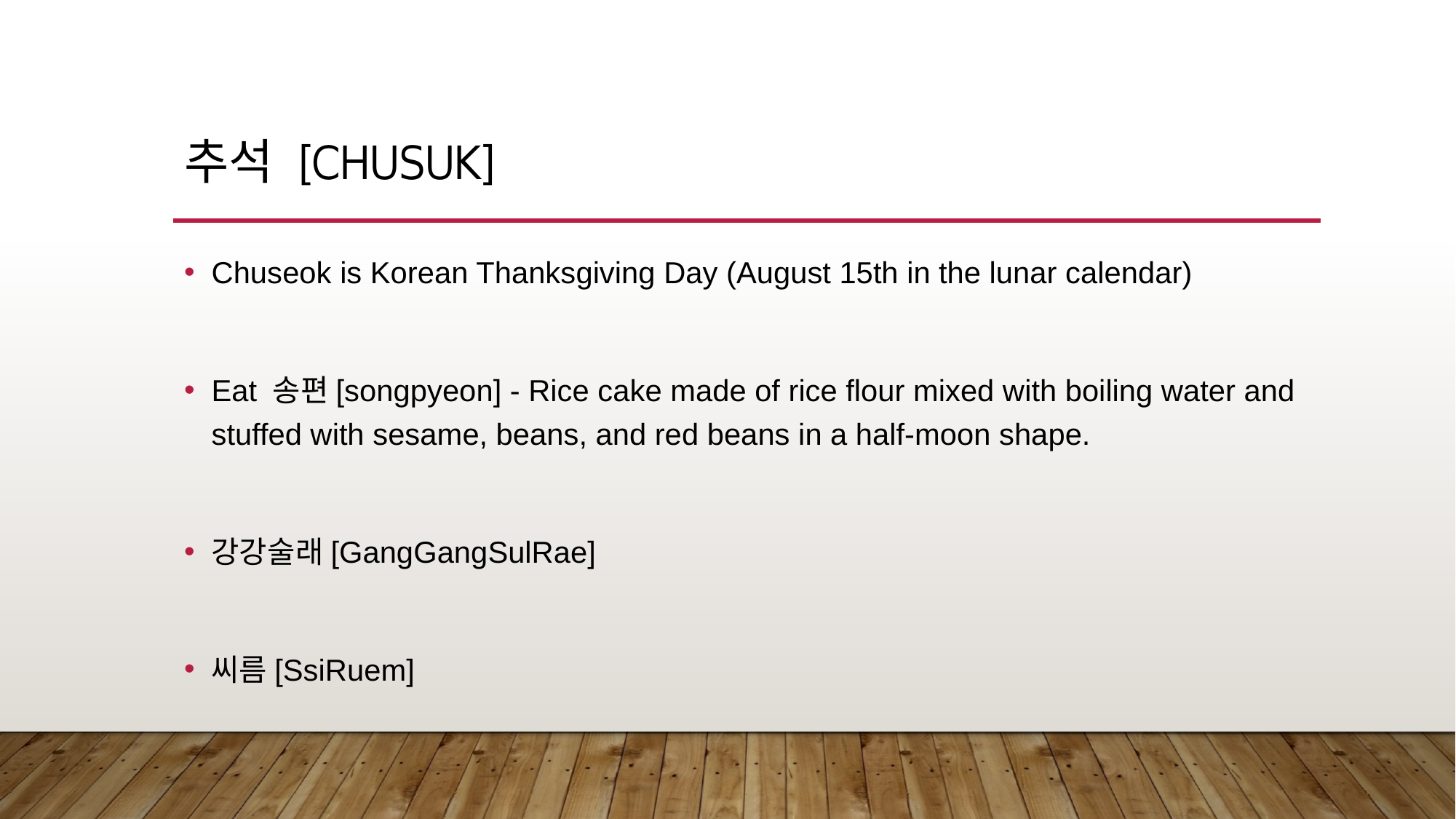

# 추석 [chusuk]
Chuseok is Korean Thanksgiving Day (August 15th in the lunar calendar)

Eat 송편[songpyeon] - Rice cake made of rice flour mixed with boiling water and stuffed with sesame, beans, and red beans in a half-moon shape.

강강술래[GangGangSulRae]

씨름[SsiRuem]